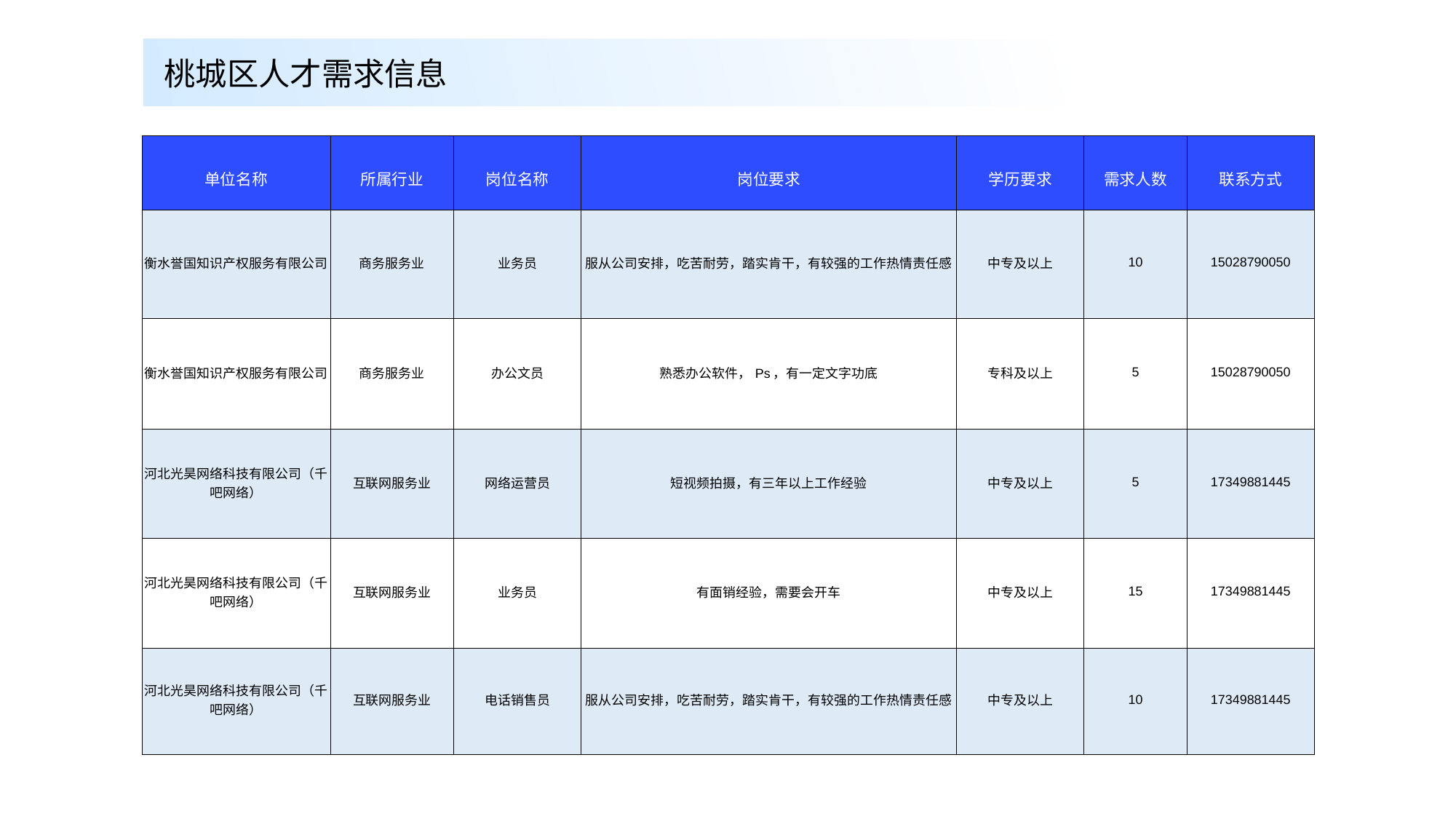

桃城区人才需求信息
| 单位名称 | 所属行业 | 岗位名称 | 岗位要求 | 学历要求 | 需求人数 | 联系方式 |
| --- | --- | --- | --- | --- | --- | --- |
| 衡水誉国知识产权服务有限公司 | 商务服务业 | 业务员 | 服从公司安排，吃苦耐劳，踏实肯干，有较强的工作热情责任感 | 中专及以上 | 10 | 15028790050 |
| 衡水誉国知识产权服务有限公司 | 商务服务业 | 办公文员 | 熟悉办公软件，Ps，有一定文字功底 | 专科及以上 | 5 | 15028790050 |
| 河北光昊网络科技有限公司（千吧网络） | 互联网服务业 | 网络运营员 | 短视频拍摄，有三年以上工作经验 | 中专及以上 | 5 | 17349881445 |
| 河北光昊网络科技有限公司（千吧网络） | 互联网服务业 | 业务员 | 有面销经验，需要会开车 | 中专及以上 | 15 | 17349881445 |
| 河北光昊网络科技有限公司（千吧网络） | 互联网服务业 | 电话销售员 | 服从公司安排，吃苦耐劳，踏实肯干，有较强的工作热情责任感 | 中专及以上 | 10 | 17349881445 |
7